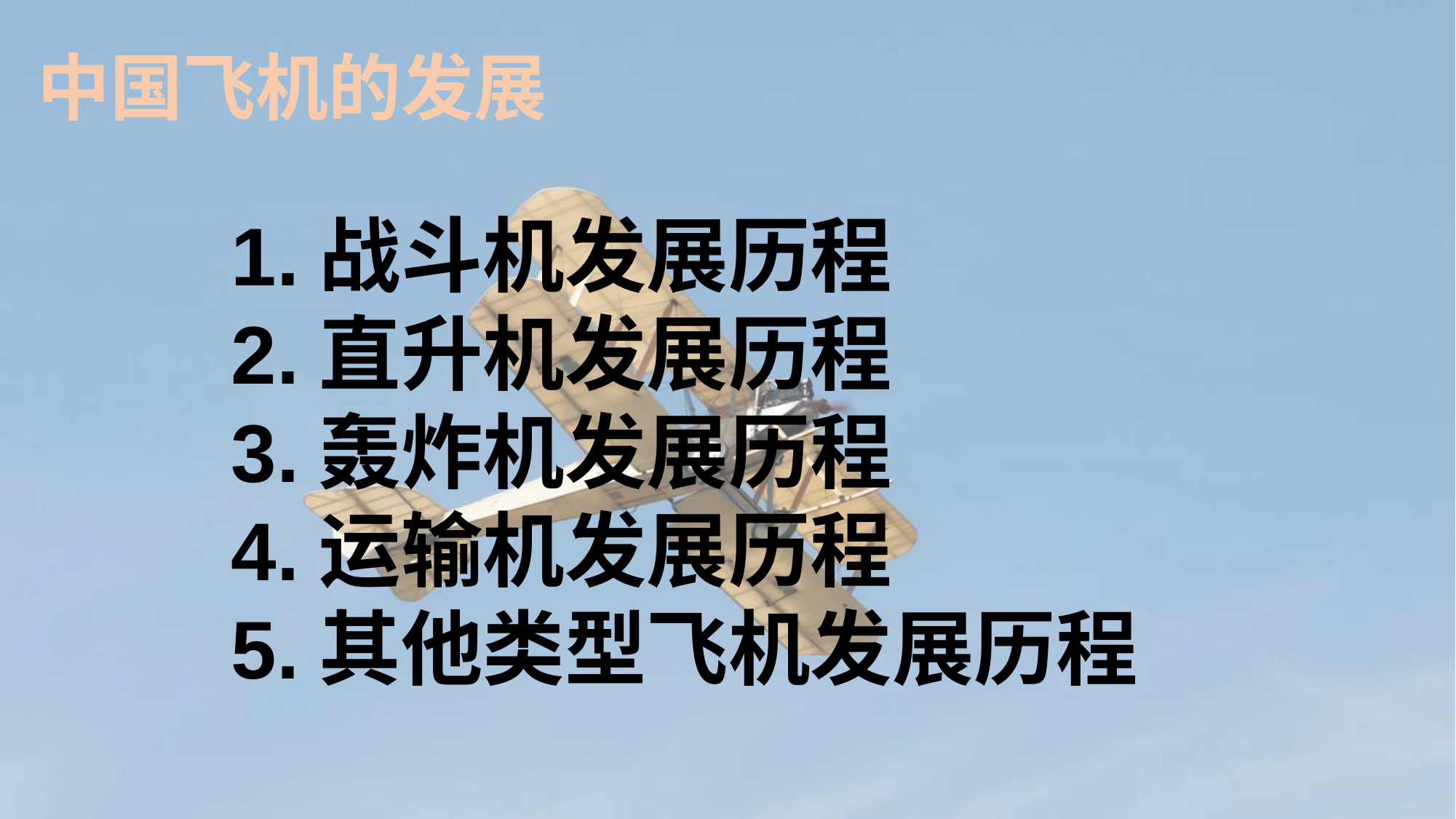

中国飞机的发展
1.战斗机发展历程
2.直升机发展历程
3.轰炸机发展历程
4.运输机发展历程
5.其他类型飞机发展历程